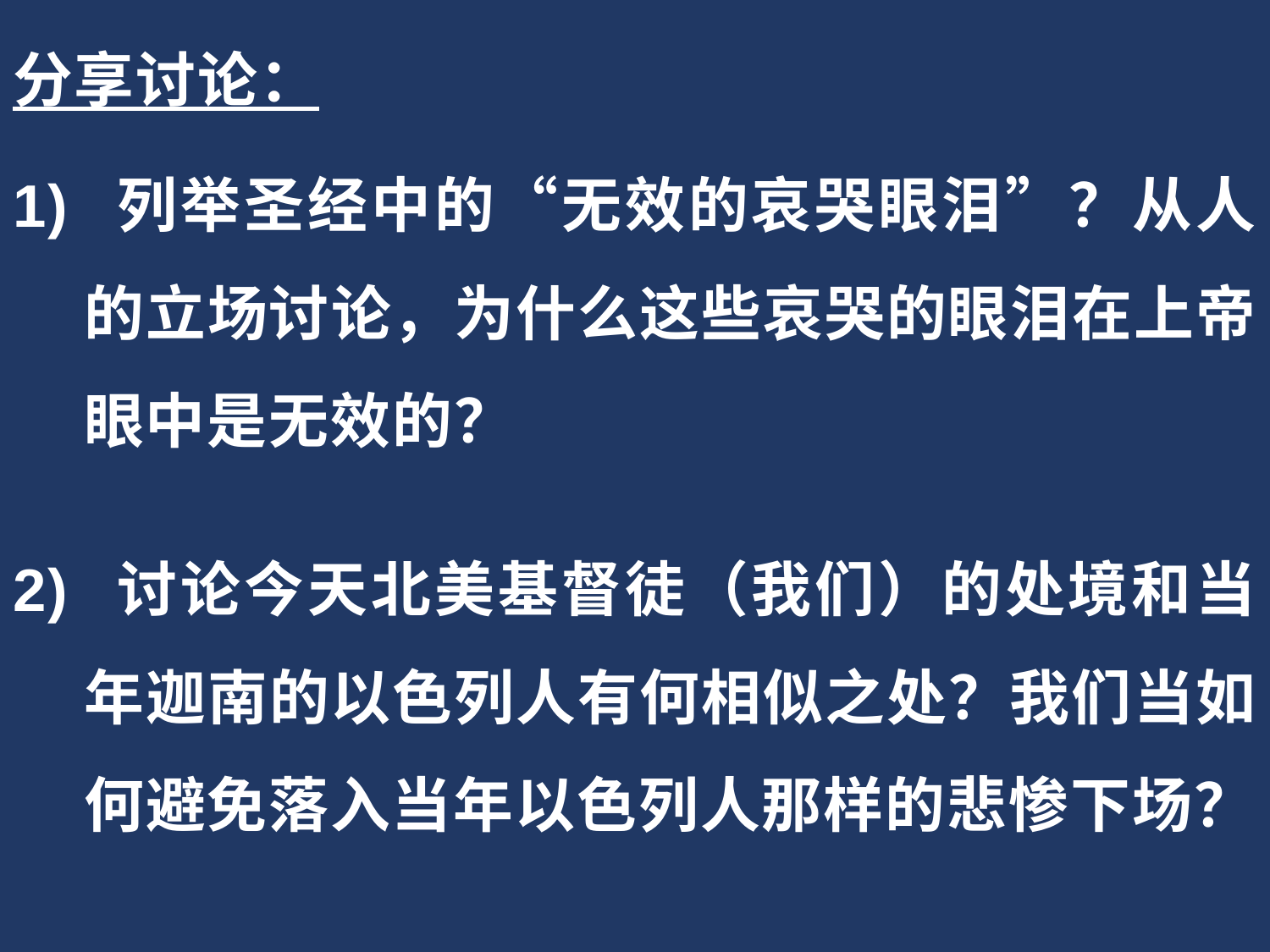

分享讨论：
 列举圣经中的“无效的哀哭眼泪”？从人的立场讨论，为什么这些哀哭的眼泪在上帝眼中是无效的？

 讨论今天北美基督徒（我们）的处境和当年迦南的以色列人有何相似之处？我们当如何避免落入当年以色列人那样的悲惨下场？